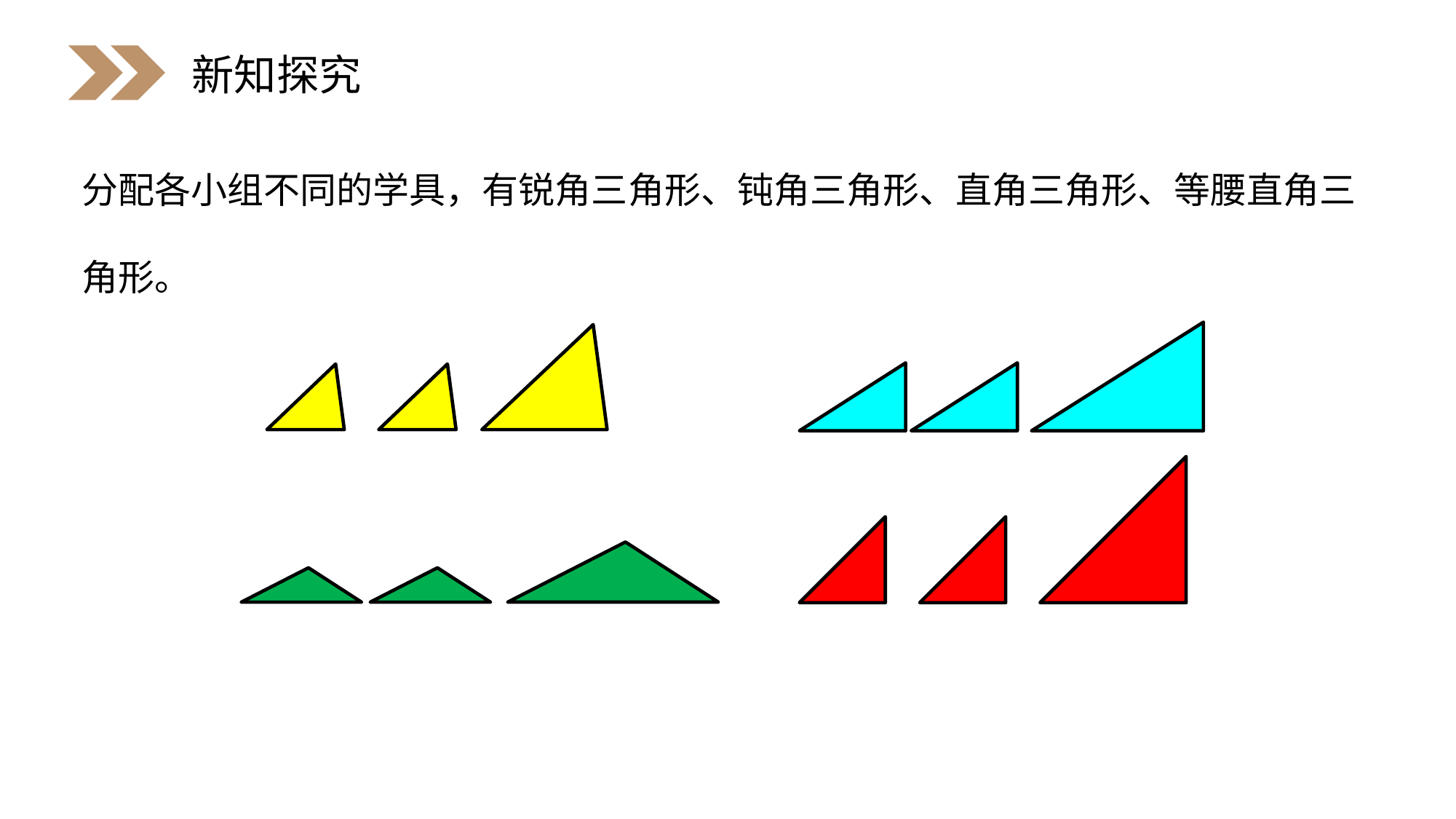

新知探究
分配各小组不同的学具，有锐角三角形、钝角三角形、直角三角形、等腰直角三角形。